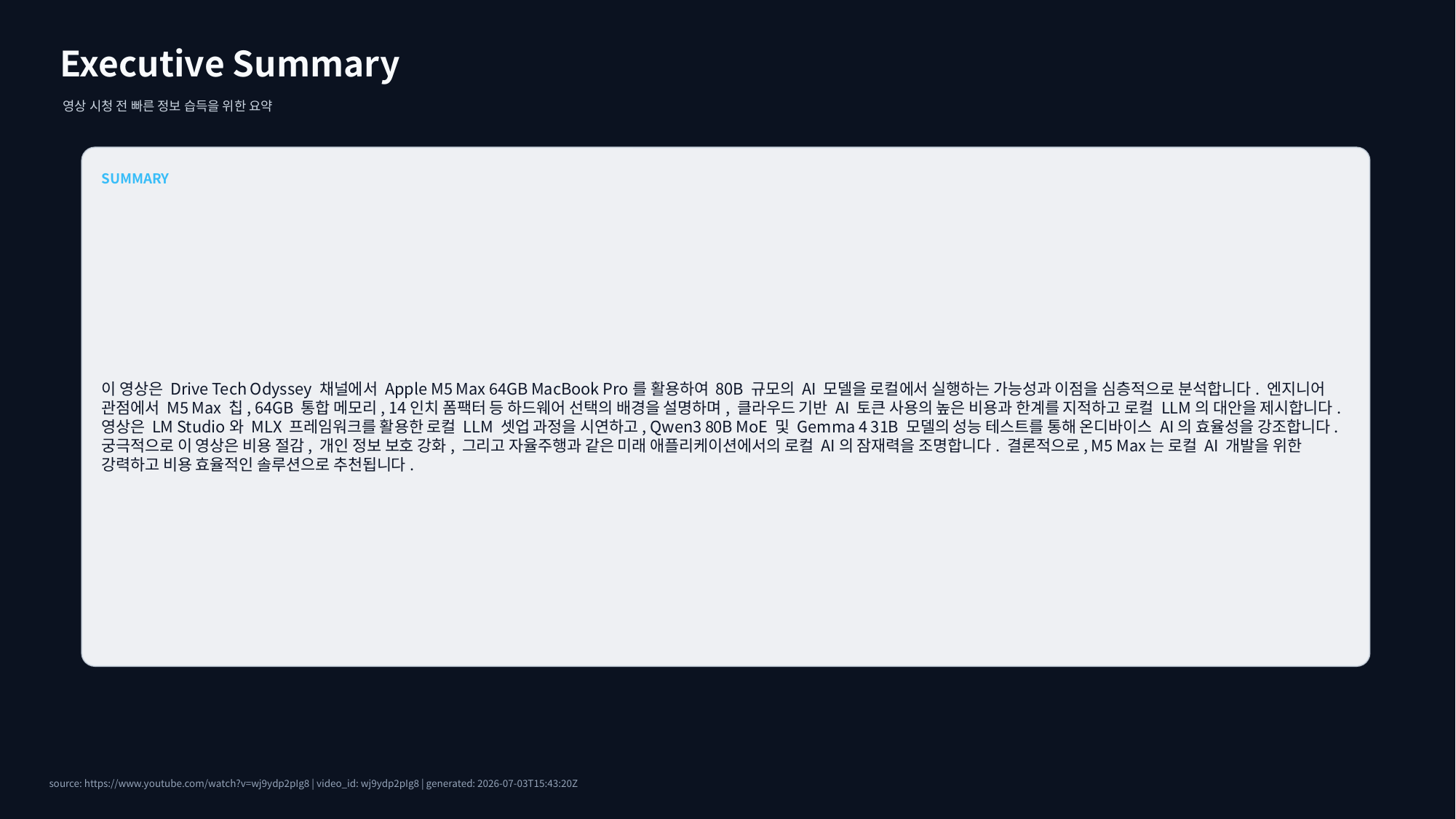

Executive Summary
영상 시청 전 빠른 정보 습득을 위한 요약

SUMMARY
이 영상은 Drive Tech Odyssey 채널에서 Apple M5 Max 64GB MacBook Pro를 활용하여 80B 규모의 AI 모델을 로컬에서 실행하는 가능성과 이점을 심층적으로 분석합니다. 엔지니어 관점에서 M5 Max 칩, 64GB 통합 메모리, 14인치 폼팩터 등 하드웨어 선택의 배경을 설명하며, 클라우드 기반 AI 토큰 사용의 높은 비용과 한계를 지적하고 로컬 LLM의 대안을 제시합니다. 영상은 LM Studio와 MLX 프레임워크를 활용한 로컬 LLM 셋업 과정을 시연하고, Qwen3 80B MoE 및 Gemma 4 31B 모델의 성능 테스트를 통해 온디바이스 AI의 효율성을 강조합니다. 궁극적으로 이 영상은 비용 절감, 개인 정보 보호 강화, 그리고 자율주행과 같은 미래 애플리케이션에서의 로컬 AI의 잠재력을 조명합니다. 결론적으로, M5 Max는 로컬 AI 개발을 위한 강력하고 비용 효율적인 솔루션으로 추천됩니다.
source: https://www.youtube.com/watch?v=wj9ydp2pIg8 | video_id: wj9ydp2pIg8 | generated: 2026-07-03T15:43:20Z